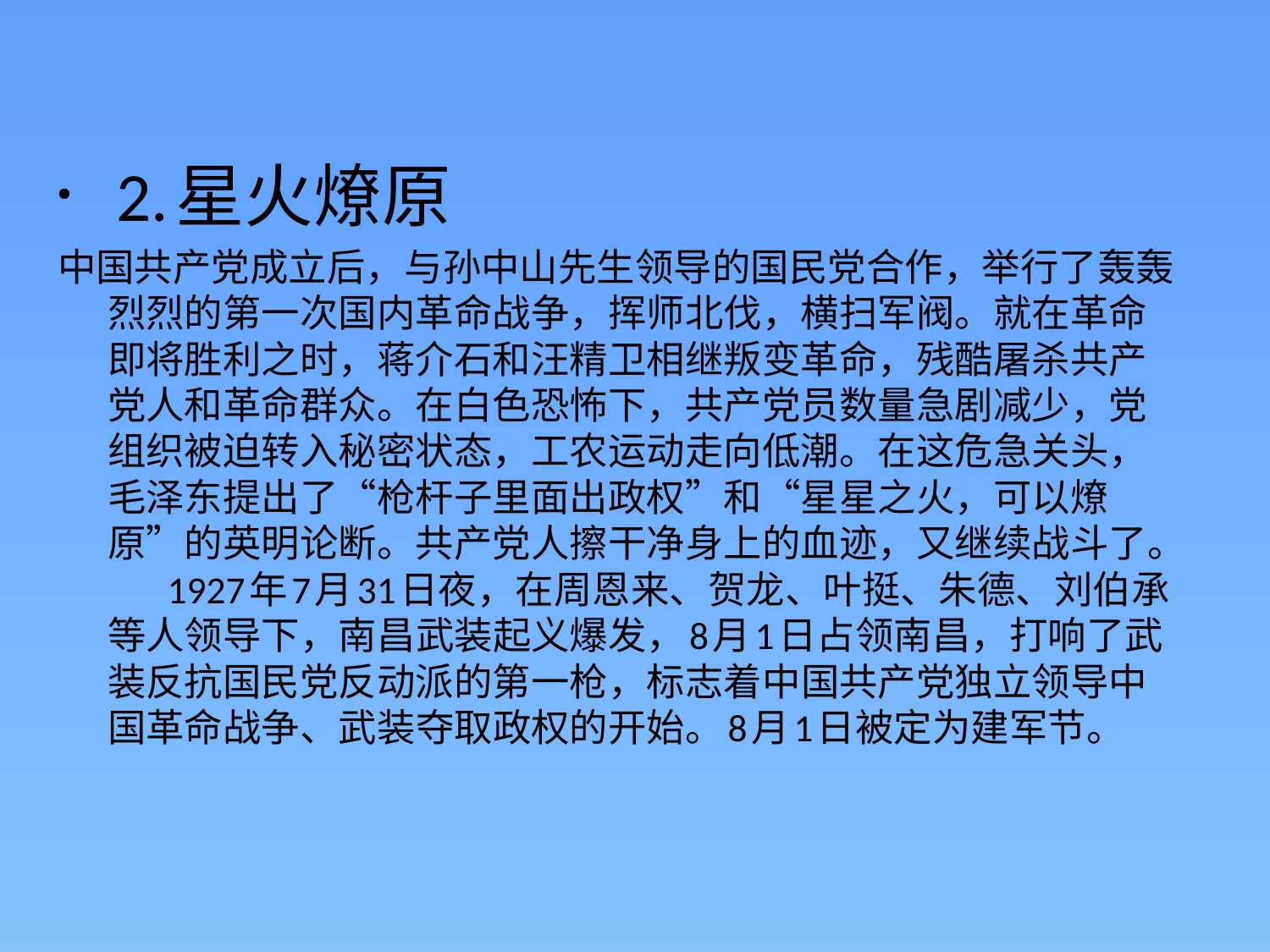

2.星火燎原
中国共产党成立后，与孙中山先生领导的国民党合作，举行了轰轰烈烈的第一次国内革命战争，挥师北伐，横扫军阀。就在革命即将胜利之时，蒋介石和汪精卫相继叛变革命，残酷屠杀共产党人和革命群众。在白色恐怖下，共产党员数量急剧减少，党组织被迫转入秘密状态，工农运动走向低潮。在这危急关头，毛泽东提出了“枪杆子里面出政权”和“星星之火，可以燎原”的英明论断。共产党人擦干净身上的血迹，又继续战斗了。  　1927年7月31日夜，在周恩来、贺龙、叶挺、朱德、刘伯承等人领导下，南昌武装起义爆发，8月1日占领南昌，打响了武装反抗国民党反动派的第一枪，标志着中国共产党独立领导中国革命战争、武装夺取政权的开始。8月1日被定为建军节。